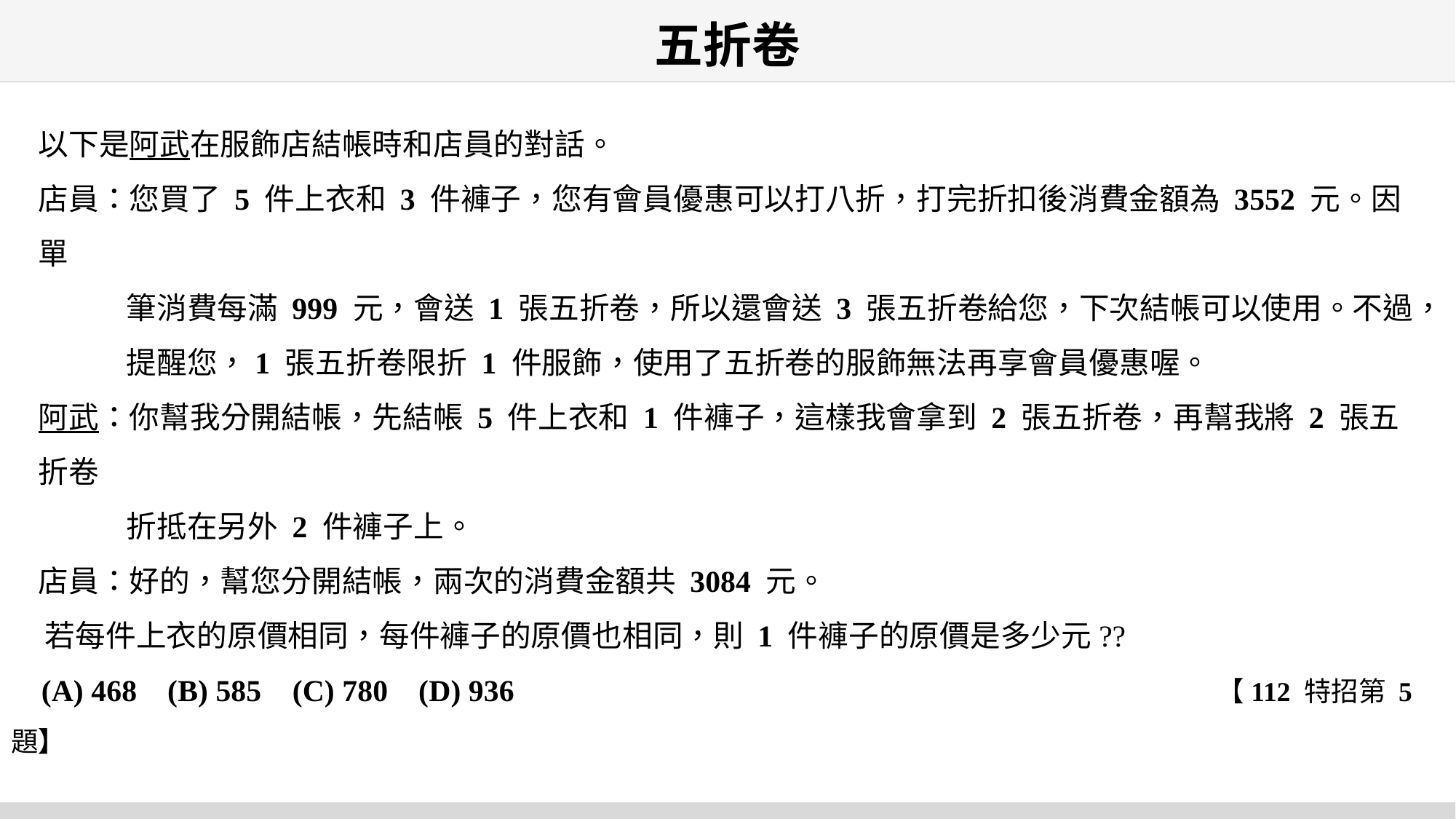

# 五折卷
以下是阿武在服飾店結帳時和店員的對話。
店員：您買了 5 件上衣和 3 件褲子，您有會員優惠可以打八折，打完折扣後消費金額為 3552 元。因單
            筆消費每滿 999 元，會送 1 張五折卷，所以還會送 3 張五折卷給您，下次結帳可以使用。不過，
            提醒您，1 張五折卷限折 1 件服飾，使用了五折卷的服飾無法再享會員優惠喔。
阿武：你幫我分開結帳，先結帳 5 件上衣和 1 件褲子，這樣我會拿到 2 張五折卷，再幫我將 2 張五折卷
            折抵在另外 2 件褲子上。
店員：好的，幫您分開結帳，兩次的消費金額共 3084 元。
    若每件上衣的原價相同，每件褲子的原價也相同，則 1 件褲子的原價是多少元??
    (A) 468    (B) 585    (C) 780    (D) 936                                                                                           【112 特招第 5 題】